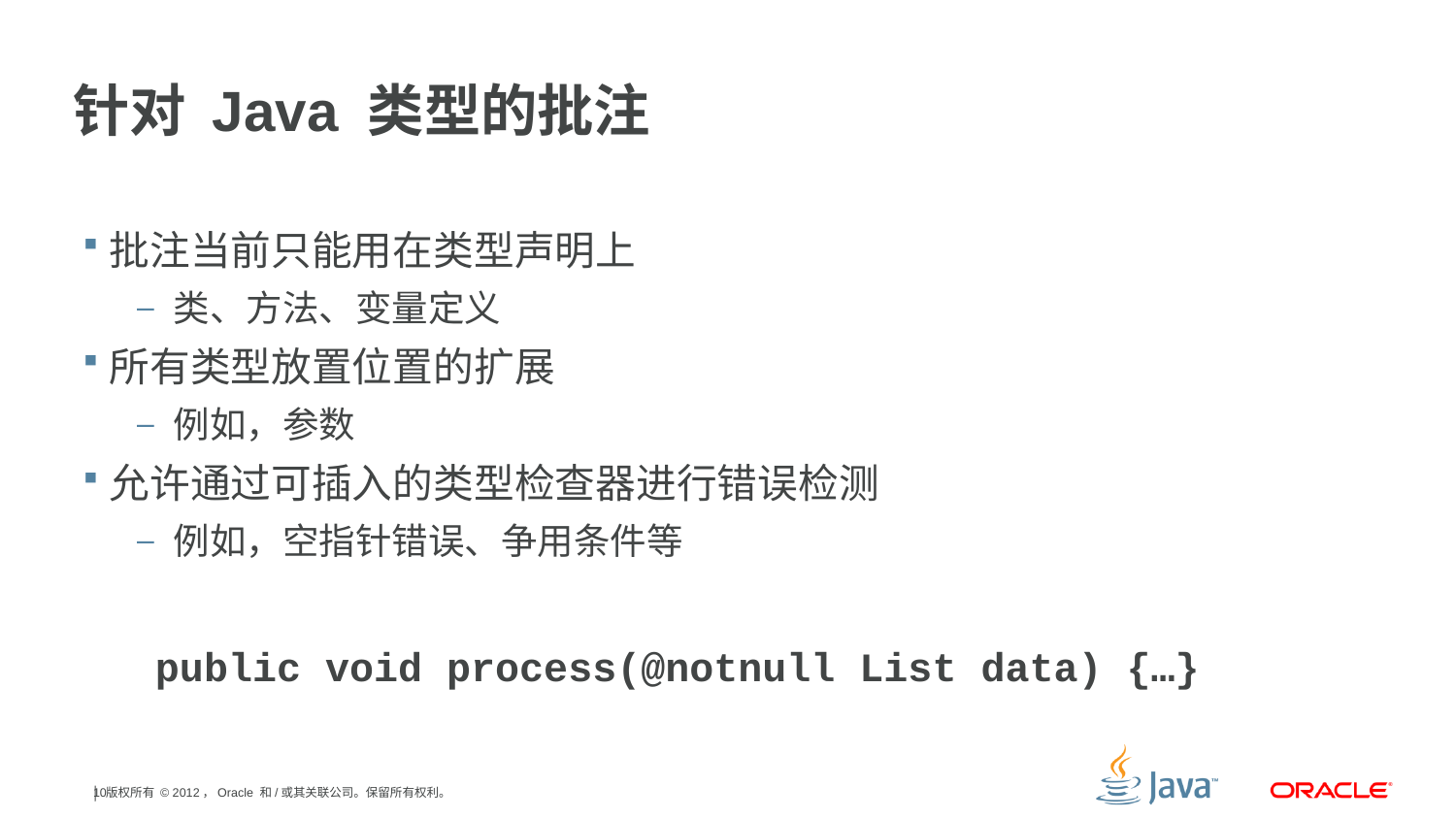

# 针对 Java 类型的批注
批注当前只能用在类型声明上
类、方法、变量定义
所有类型放置位置的扩展
例如，参数
允许通过可插入的类型检查器进行错误检测
例如，空指针错误、争用条件等
public void process(@notnull List data) {…}